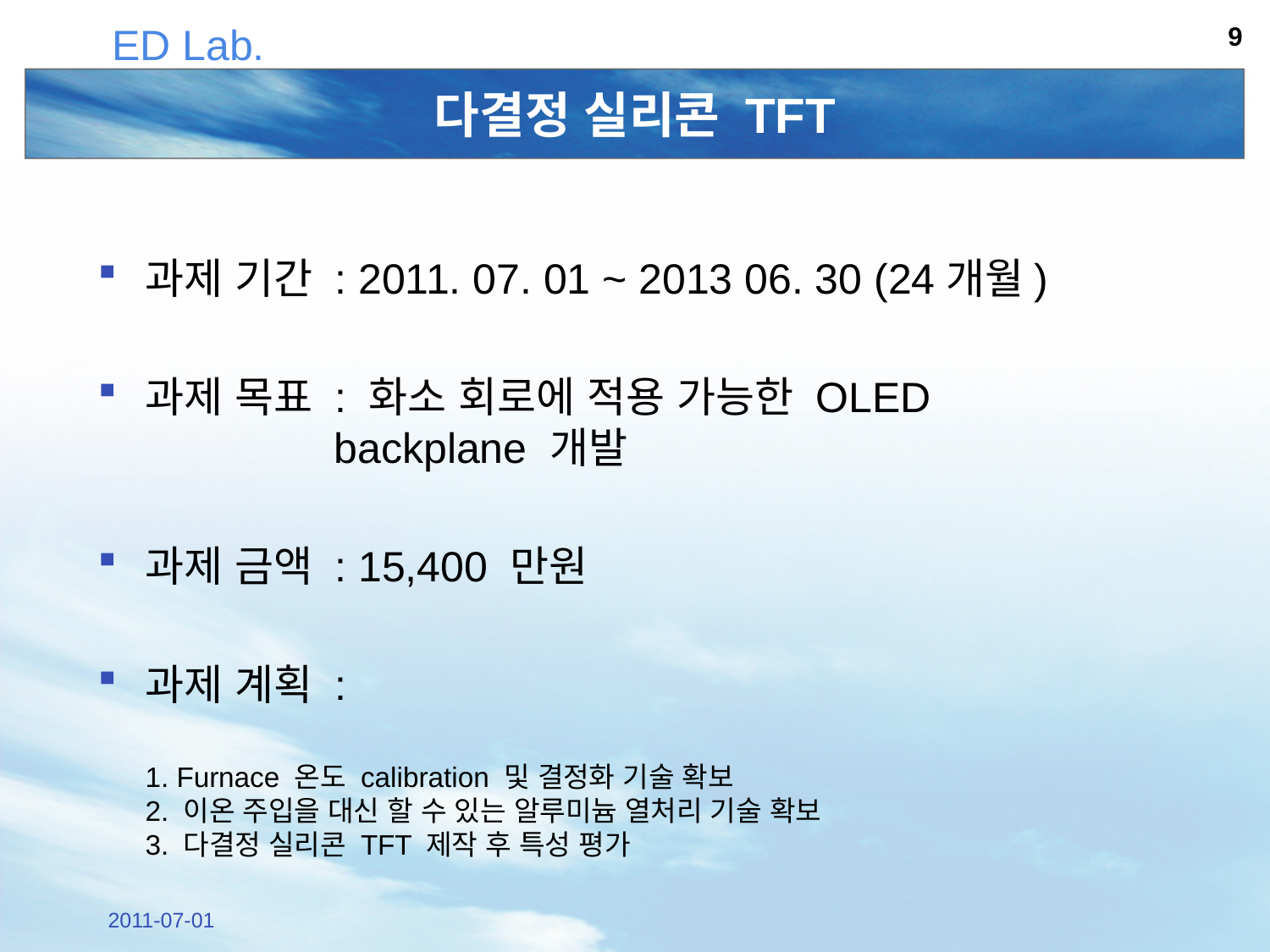

9
# 다결정 실리콘 TFT

과제 기간 : 2011. 07. 01 ~ 2013 06. 30 (24개월)

과제 목표 : 화소 회로에 적용 가능한 OLED
                backplane 개발

과제 금액 : 15,400 만원

과제 계획 :
1. Furnace 온도 calibration 및 결정화 기술 확보
2. 이온 주입을 대신 할 수 있는 알루미늄 열처리 기술 확보
3. 다결정 실리콘 TFT 제작 후 특성 평가
2011-07-01